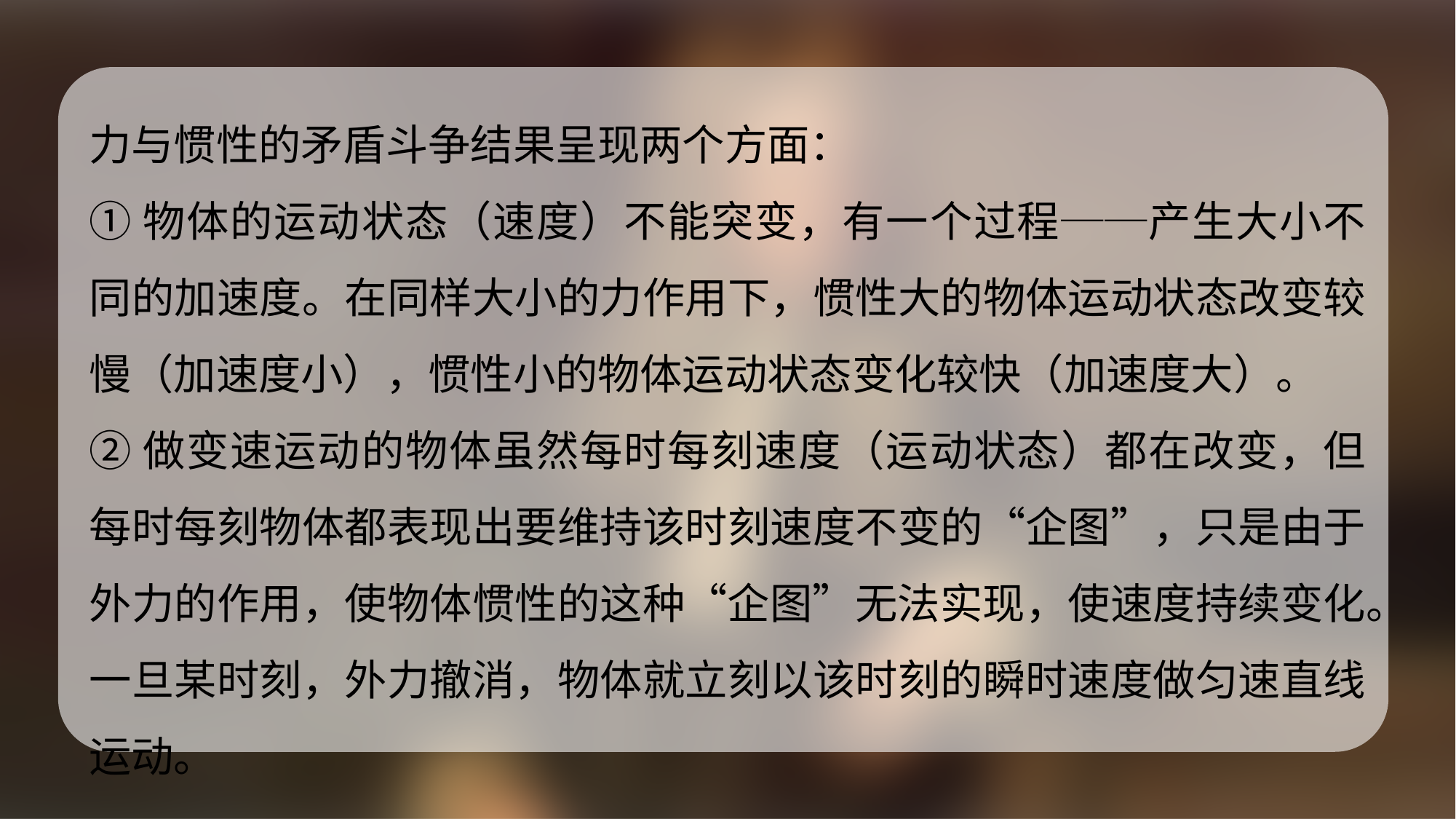

力与惯性的矛盾斗争结果呈现两个方面：
①物体的运动状态（速度）不能突变，有一个过程──产生大小不同的加速度。在同样大小的力作用下，惯性大的物体运动状态改变较慢（加速度小），惯性小的物体运动状态变化较快（加速度大）。
②做变速运动的物体虽然每时每刻速度（运动状态）都在改变，但每时每刻物体都表现出要维持该时刻速度不变的“企图”，只是由于外力的作用，使物体惯性的这种“企图”无法实现，使速度持续变化。一旦某时刻，外力撤消，物体就立刻以该时刻的瞬时速度做匀速直线运动。